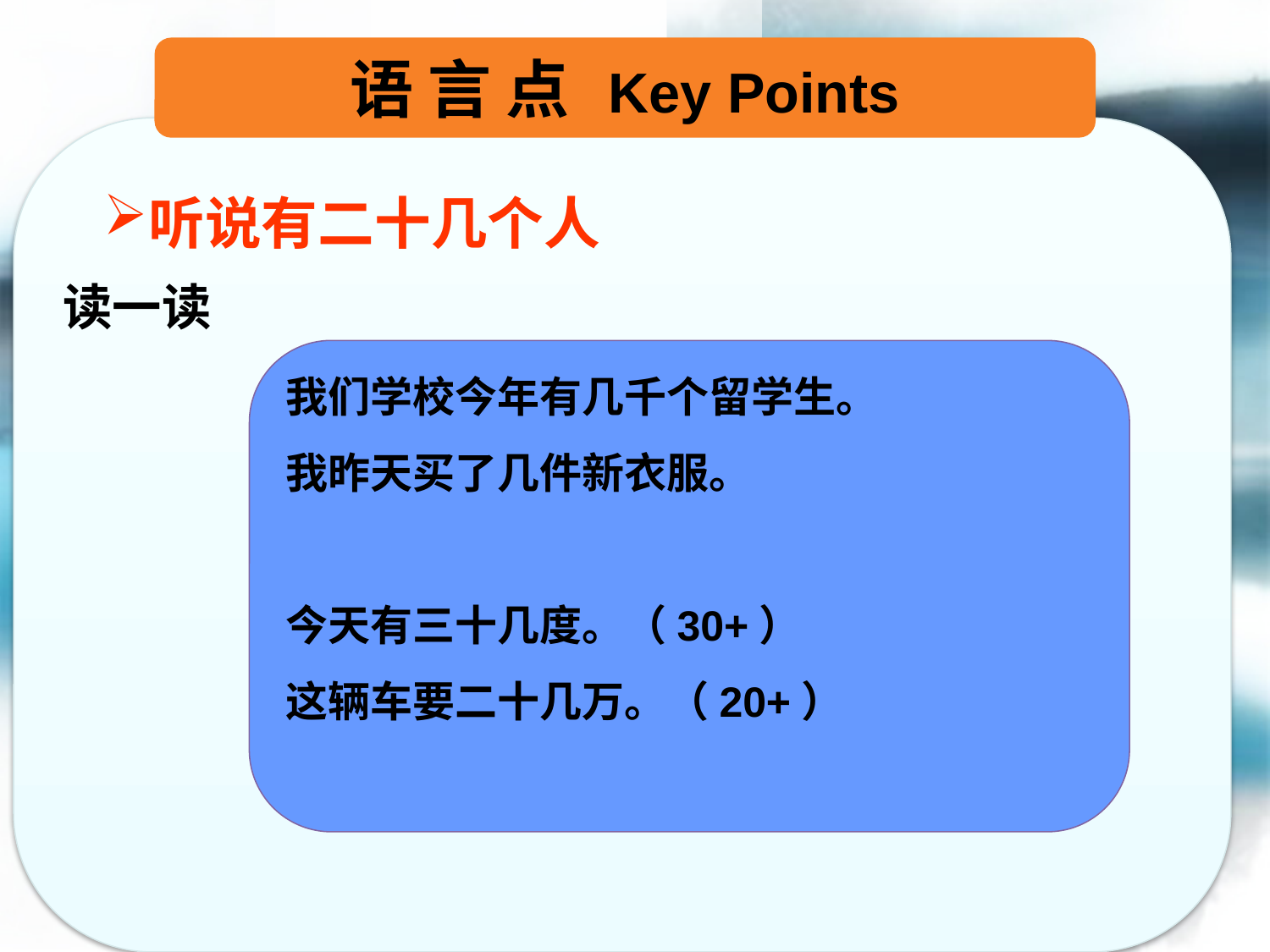

语 言 点  Key Points

听说有二十几个人
读一读

我们学校今年有几千个留学生。
我昨天买了几件新衣服。

今天有三十几度。（30+）
这辆车要二十几万。（20+）